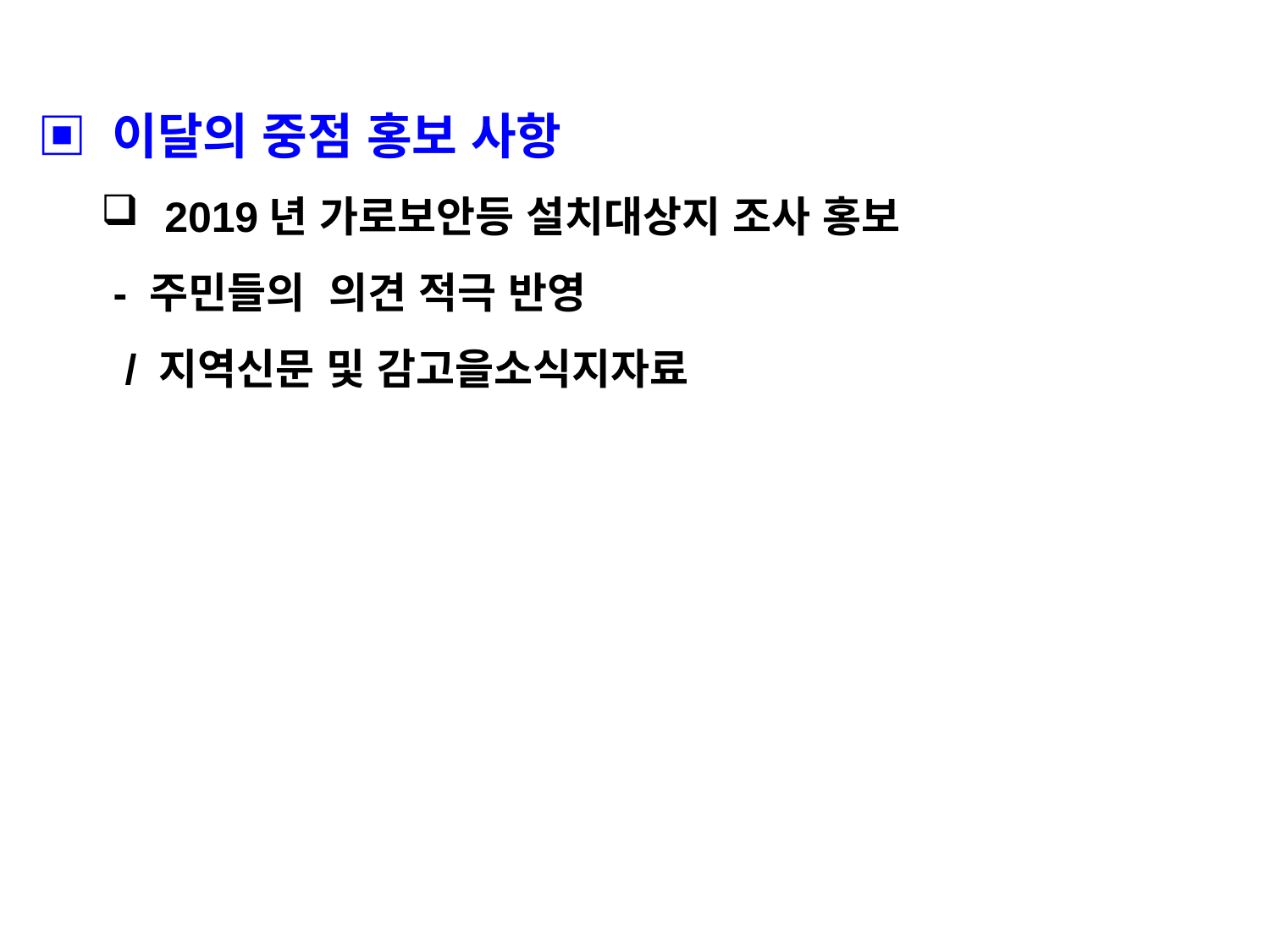

▣ 이달의 중점 홍보 사항
2019년 가로보안등 설치대상지 조사 홍보
 - 주민들의  의견 적극 반영
  / 지역신문 및 감고을소식지자료